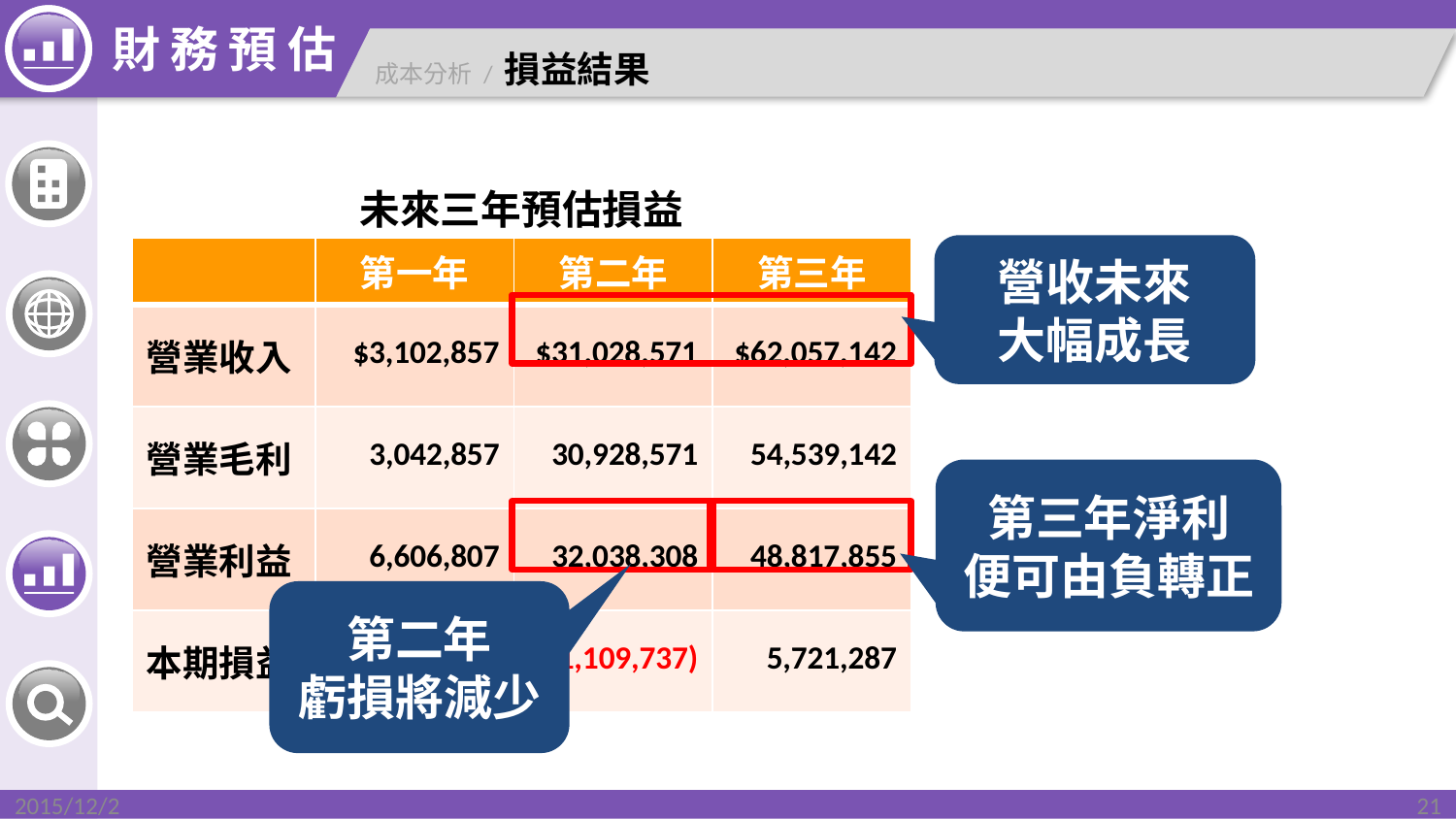

成本分析 / 損益結果
未來三年預估損益
營收未來
大幅成長
|  | 第一年 | 第二年 | 第三年 |
| --- | --- | --- | --- |
| 營業收入 | $3,102,857 | $31,028,571 | $62,057,142 |
| 營業毛利 | 3,042,857 | 30,928,571 | 54,539,142 |
| 營業利益 | 6,606,807 | 32,038,308 | 48,817,855 |
| 本期損益 | (3,563,950) | (1,109,737) | 5,721,287 |

第三年淨利
便可由負轉正

第二年
虧損將減少
2015/12/2
21